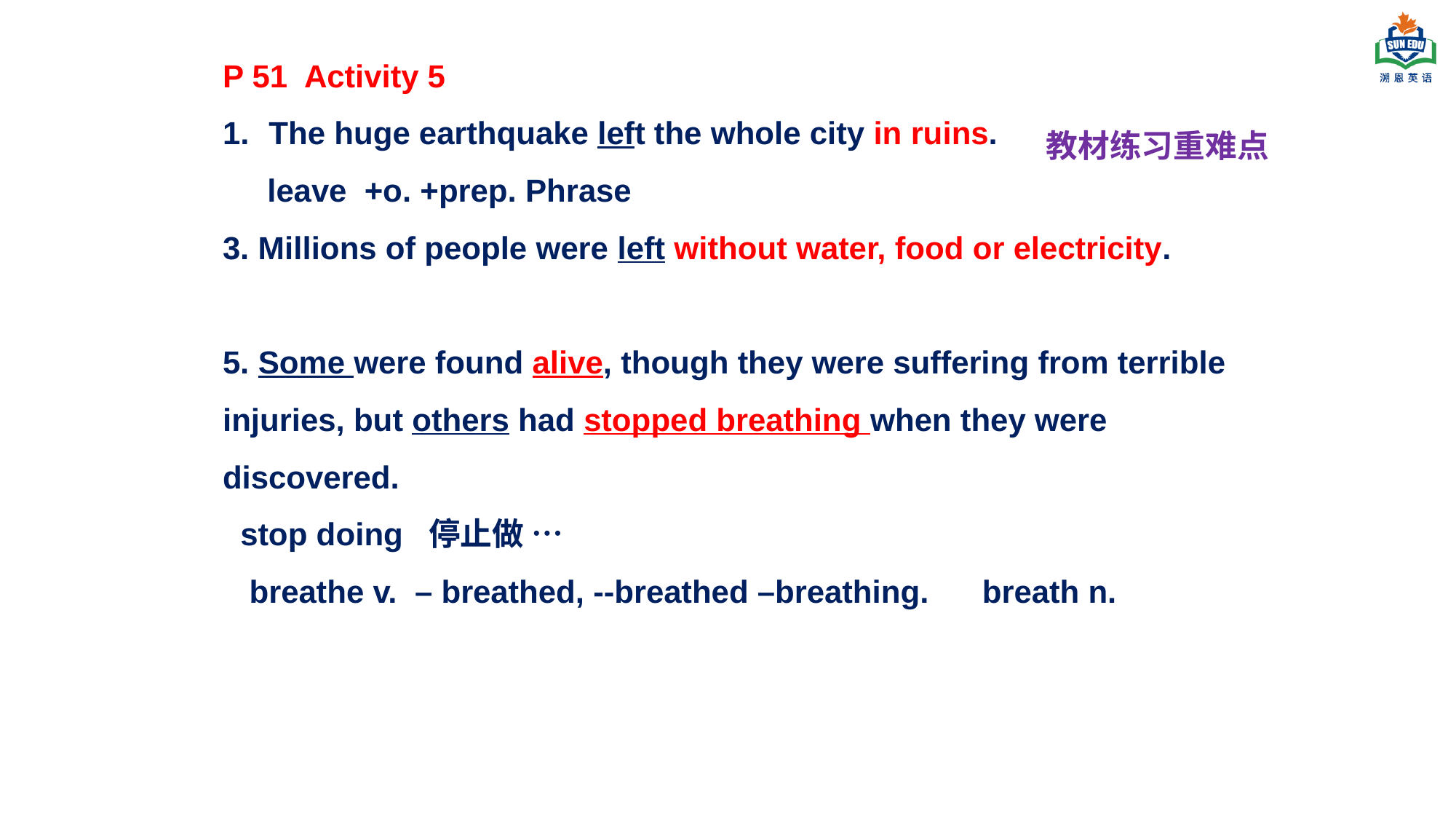

P 51  Activity 5
The huge earthquake left the whole city in ruins.
     leave  +o. +prep. Phrase
3. Millions of people were left without water, food or electricity.

5. Some were found alive, though they were suffering from terrible injuries, but others had stopped breathing when they were discovered.
  stop doing  停止做 …
   breathe v.  – breathed, --breathed –breathing.      breath n.
教材练习重难点